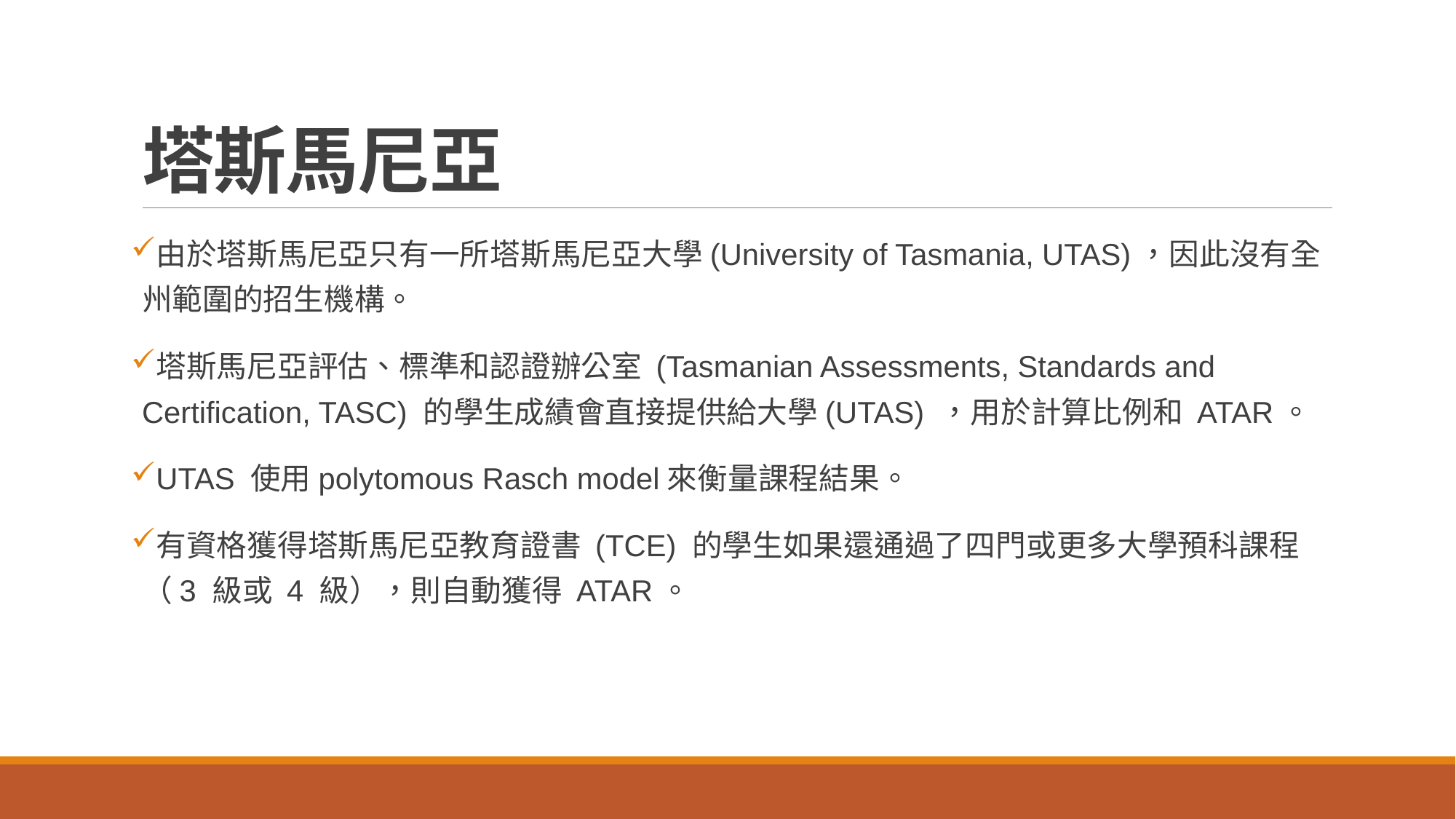

# 塔斯馬尼亞
由於塔斯馬尼亞只有一所塔斯馬尼亞大學(University of Tasmania, UTAS)，因此沒有全州範圍的招生機構。
塔斯馬尼亞評估、標準和認證辦公室 (Tasmanian Assessments, Standards and Certification, TASC) 的學生成績會直接提供給大學(UTAS) ，用於計算比例和 ATAR。
UTAS 使用polytomous Rasch model來衡量課程結果。
有資格獲得塔斯馬尼亞教育證書 (TCE) 的學生如果還通過了四門或更多大學預科課程（3 級或 4 級），則自動獲得 ATAR。